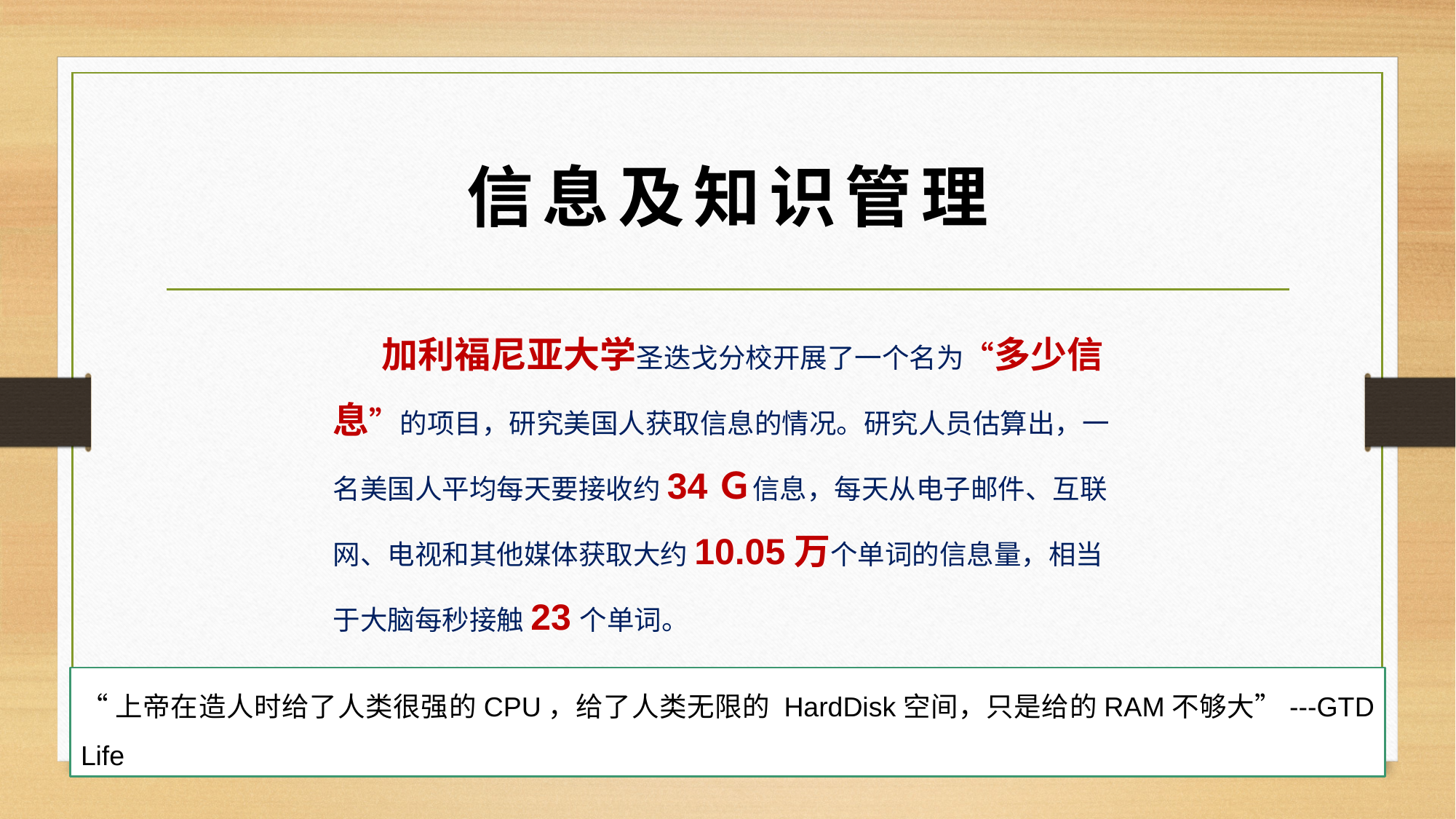

# 信息及知识管理
      加利福尼亚大学圣迭戈分校开展了一个名为“多少信息”的项目，研究美国人获取信息的情况。研究人员估算出，一名美国人平均每天要接收约34Ｇ信息，每天从电子邮件、互联网、电视和其他媒体获取大约10.05万个单词的信息量，相当于大脑每秒接触23个单词。
“上帝在造人时给了人类很强的CPU，给了人类无限的 HardDisk空间，只是给的RAM不够大”---GTD Life